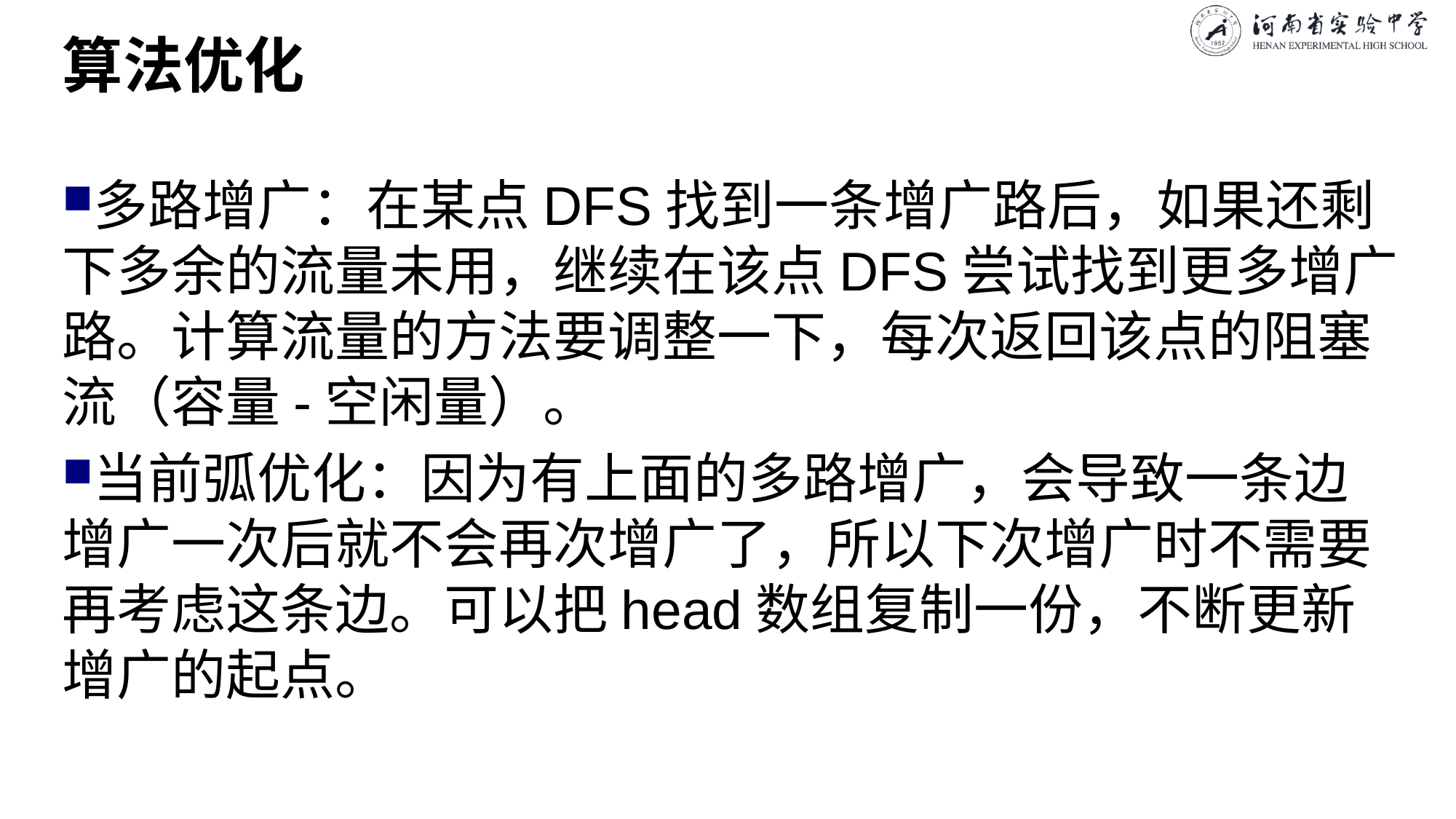

# 算法优化
多路增广：在某点DFS找到一条增广路后，如果还剩下多余的流量未用，继续在该点DFS尝试找到更多增广路。计算流量的方法要调整一下，每次返回该点的阻塞流（容量-空闲量）。
当前弧优化：因为有上面的多路增广，会导致一条边增广一次后就不会再次增广了，所以下次增广时不需要再考虑这条边。可以把head数组复制一份，不断更新增广的起点。